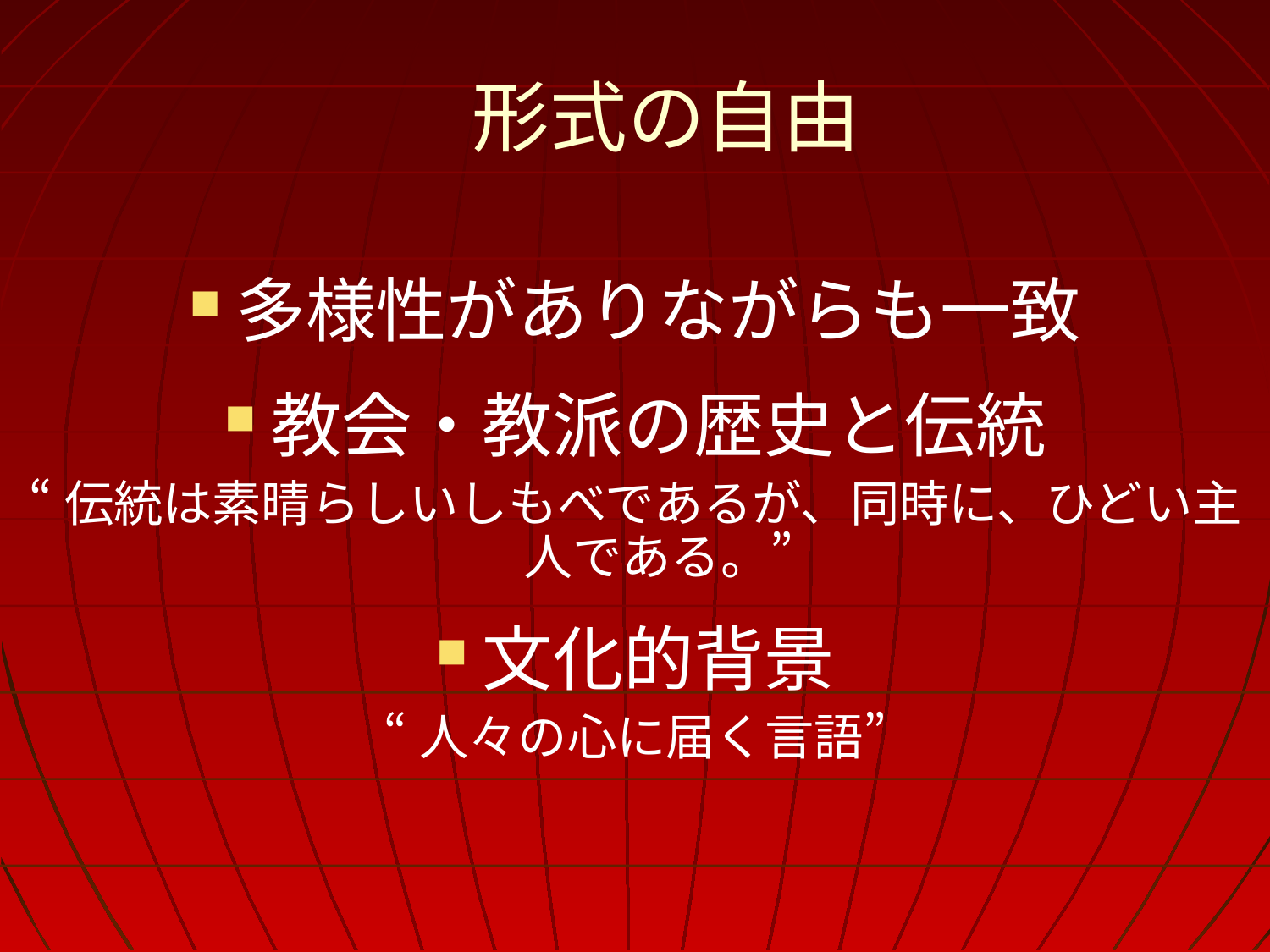

形式の自由

多様性がありながらも一致

教会・教派の歴史と伝統
“伝統は素晴らしいしもべであるが、同時に、ひどい主人である。”

文化的背景
“人々の心に届く言語”